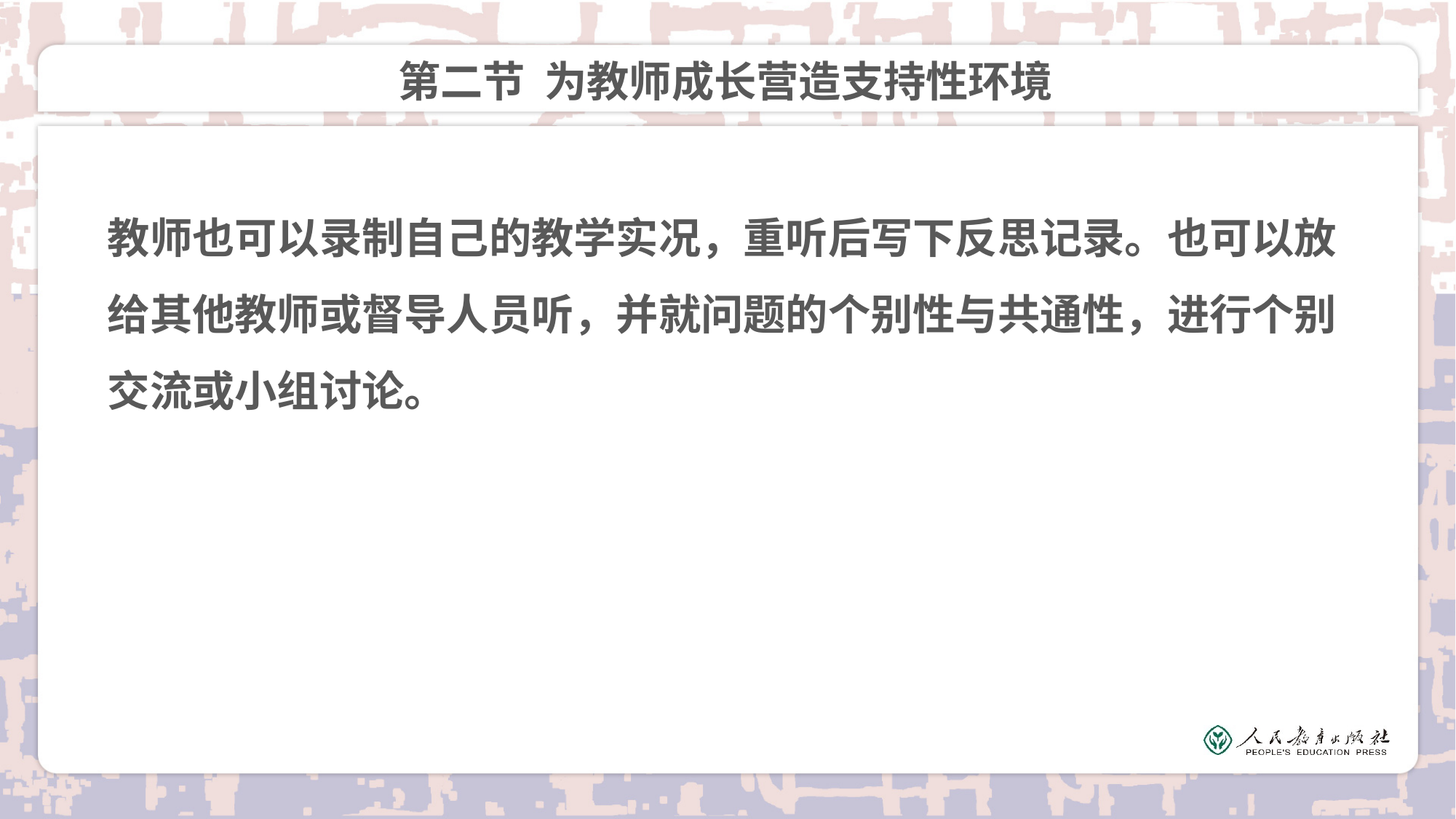

# 第二节  为教师成长营造支持性环境
教师也可以录制自己的教学实况，重听后写下反思记录。也可以放给其他教师或督导人员听，并就问题的个别性与共通性，进行个别交流或小组讨论。